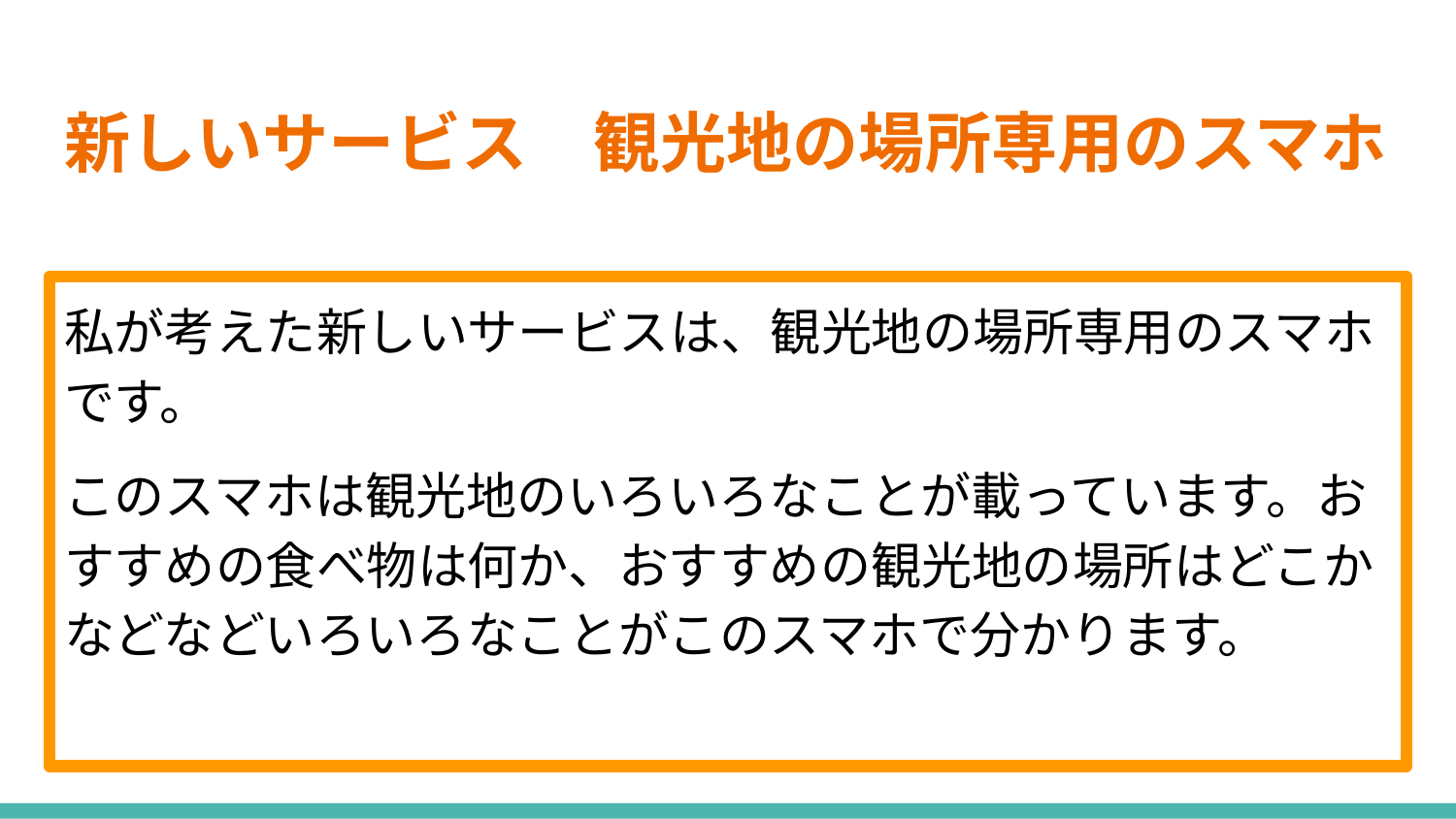

# 新しいサービス　観光地の場所専用のスマホ
私が考えた新しいサービスは、観光地の場所専用のスマホです。
このスマホは観光地のいろいろなことが載っています。おすすめの食べ物は何か、おすすめの観光地の場所はどこかなどなどいろいろなことがこのスマホで分かります。